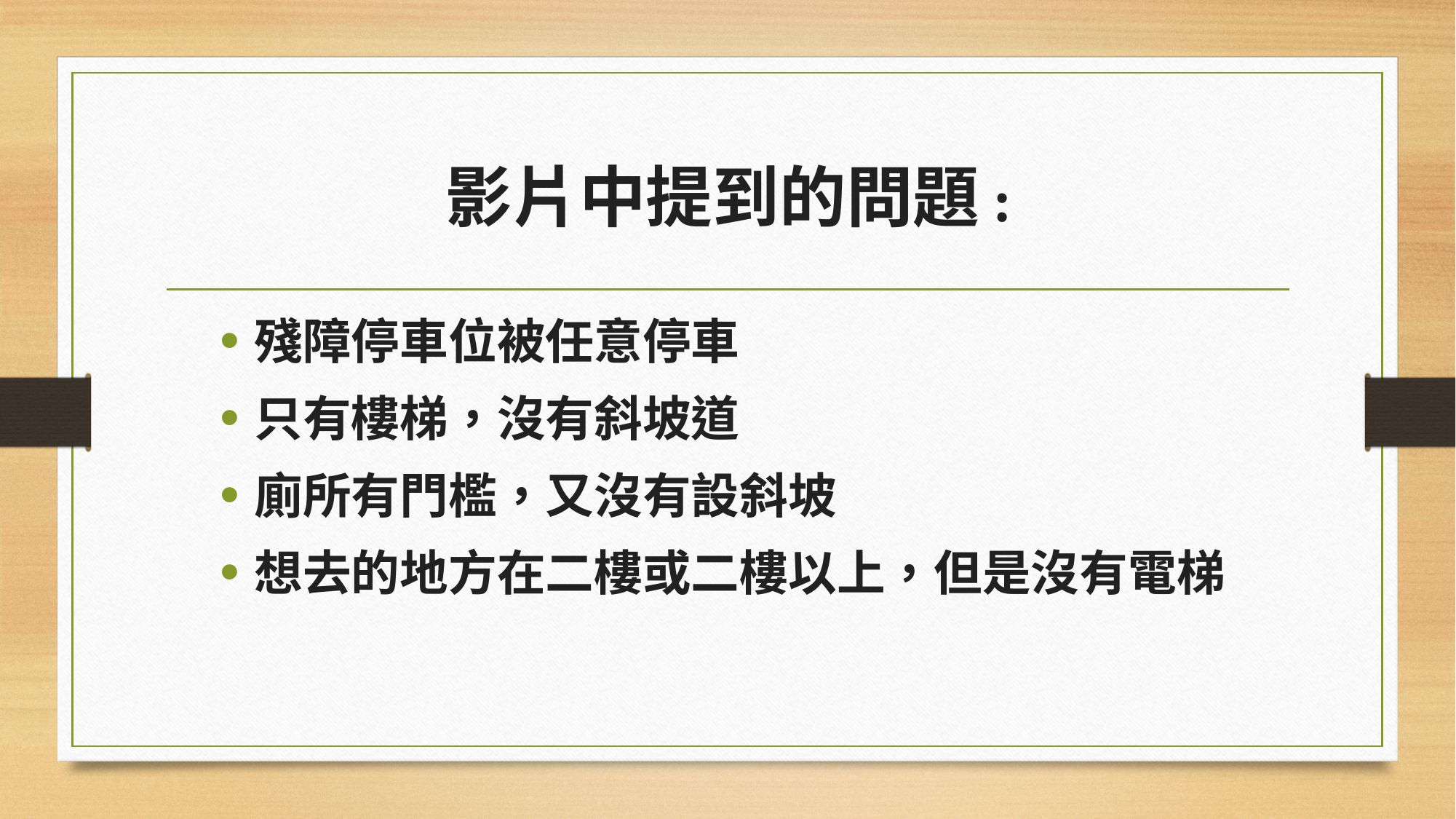

# 影片中提到的問題:
殘障停車位被任意停車
只有樓梯，沒有斜坡道
廁所有門檻，又沒有設斜坡
想去的地方在二樓或二樓以上，但是沒有電梯